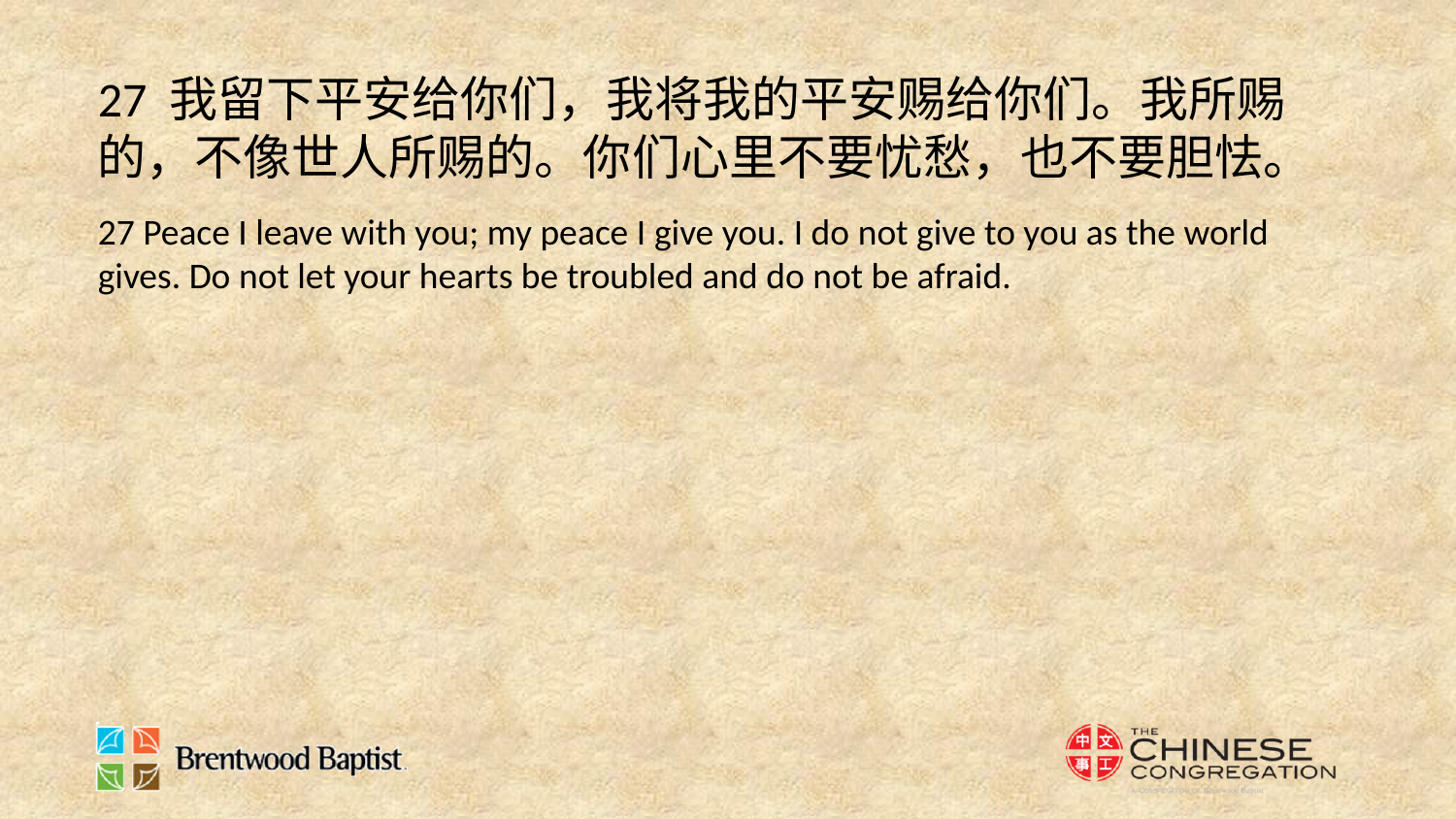

27 我留下平安给你们，我将我的平安赐给你们。我所赐的，不像世人所赐的。你们心里不要忧愁，也不要胆怯。

27 Peace I leave with you; my peace I give you. I do not give to you as the world gives. Do not let your hearts be troubled and do not be afraid.